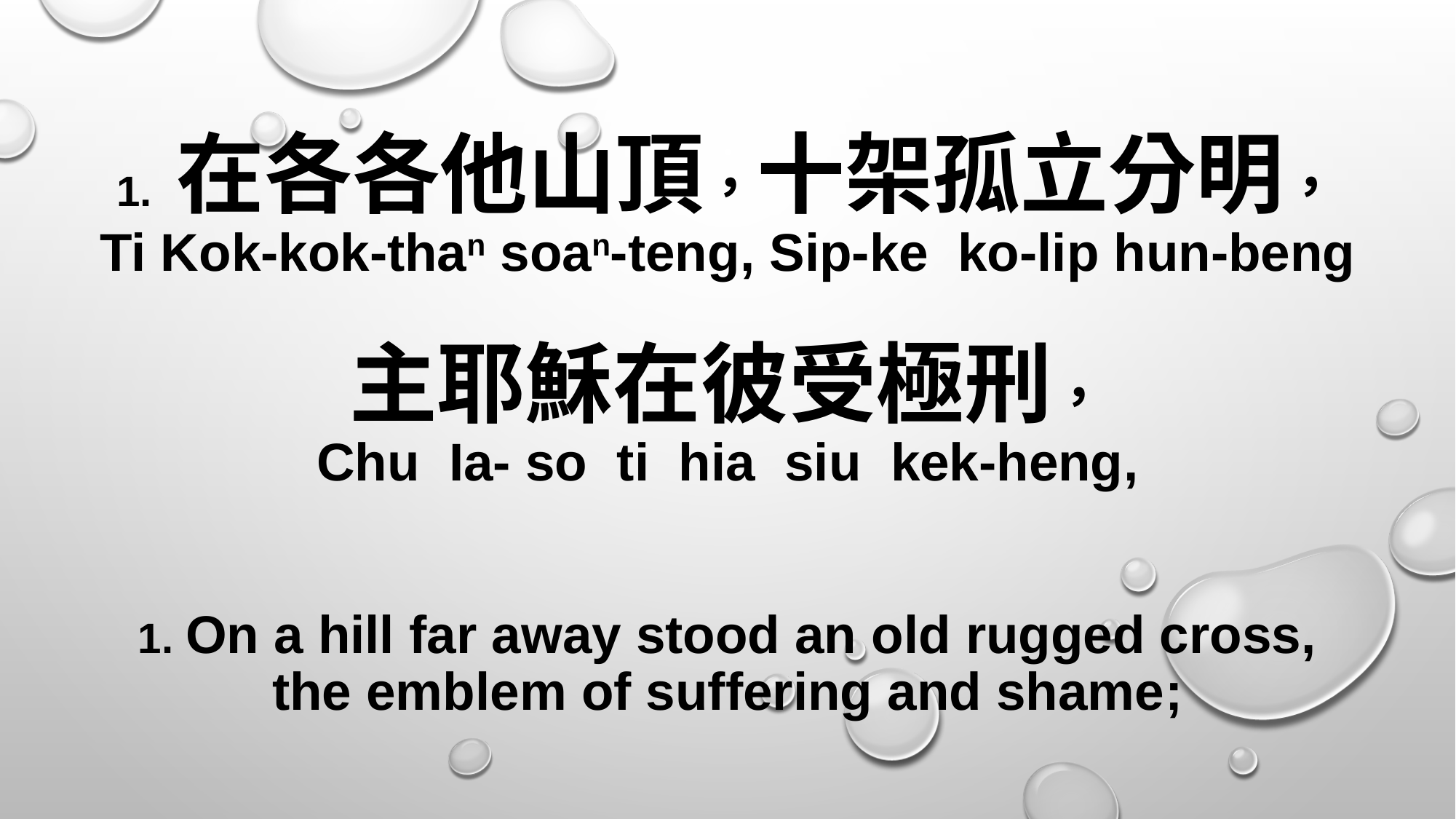

# 1. 在各各他山頂，十架孤立分明， Ti Kok-kok-than soan-teng, Sip-ke  ko-lip hun-beng 主耶穌在彼受極刑， Chu  Ia- so  ti  hia  siu  kek-heng, 1. On a hill far away stood an old rugged cross, the emblem of suffering and shame;